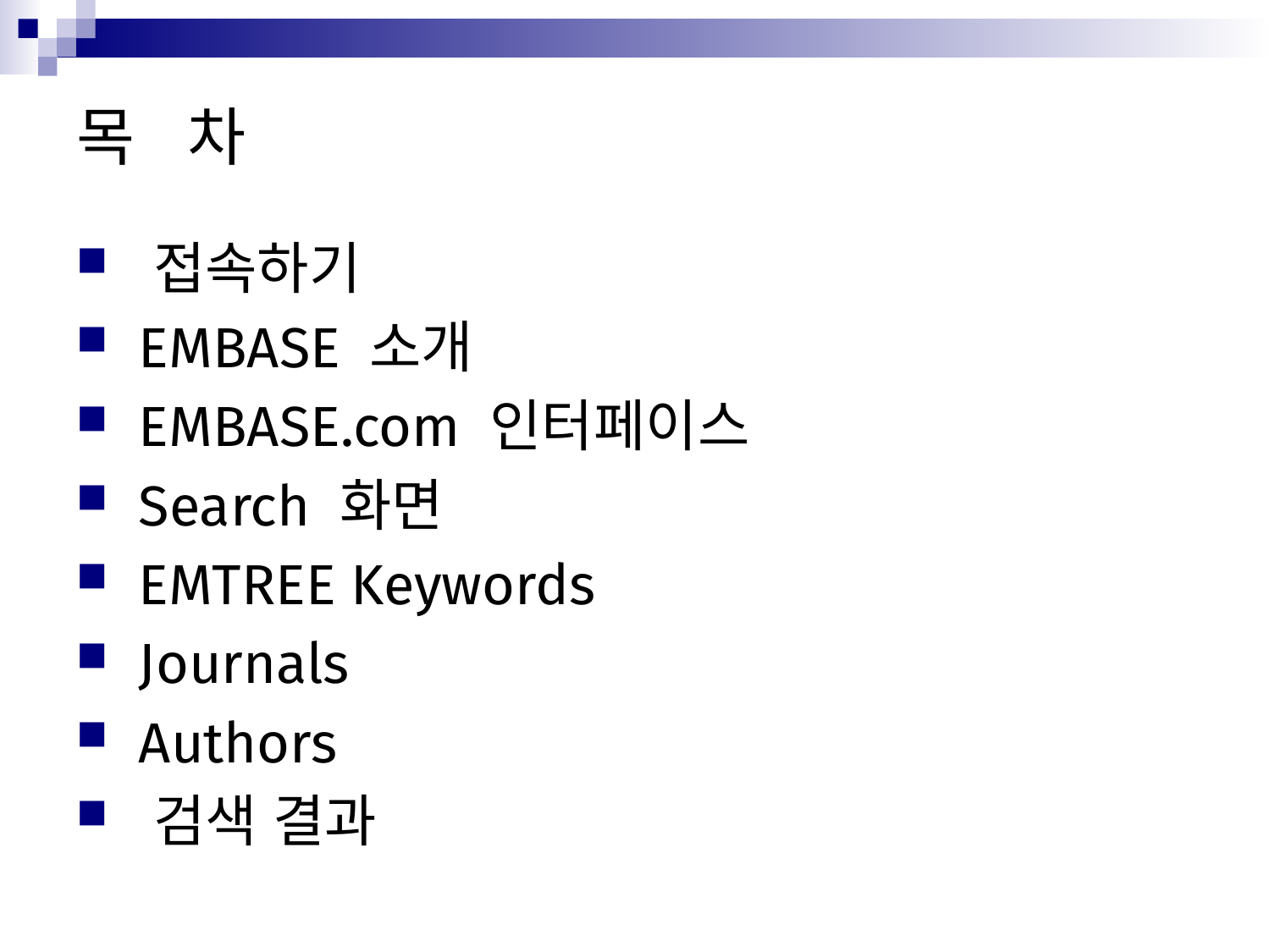

# 목   차
 접속하기
 EMBASE 소개
 EMBASE.com 인터페이스
 Search 화면
 EMTREE Keywords
 Journals
 Authors
 검색 결과